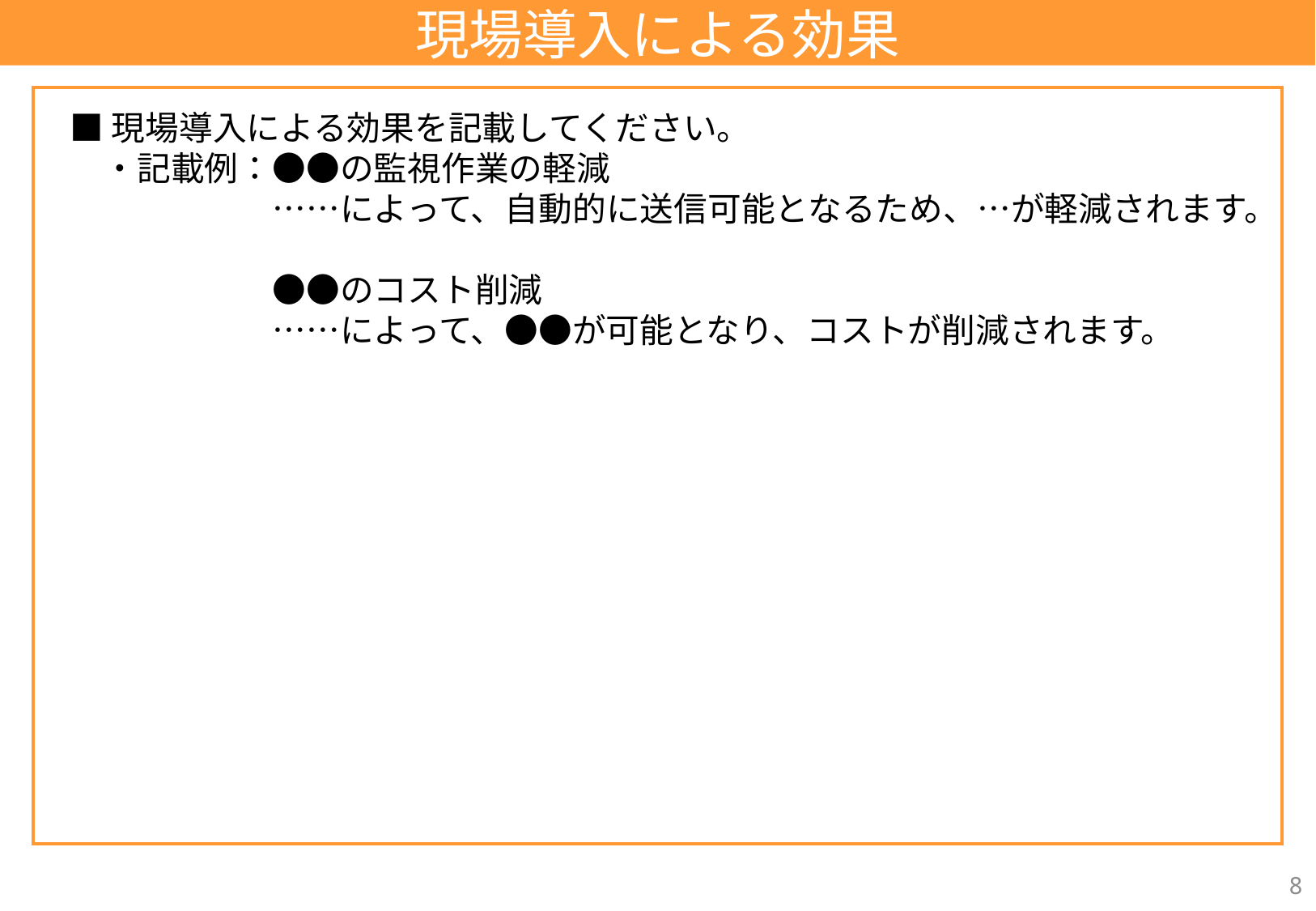

現場導入による効果

■現場導入による効果を記載してください。
　・記載例：●●の監視作業の軽減
　　　　　　……によって、自動的に送信可能となるため、…が軽減されます。

　　　　　　●●のコスト削減
　　　　　　……によって、●●が可能となり、コストが削減されます。
8